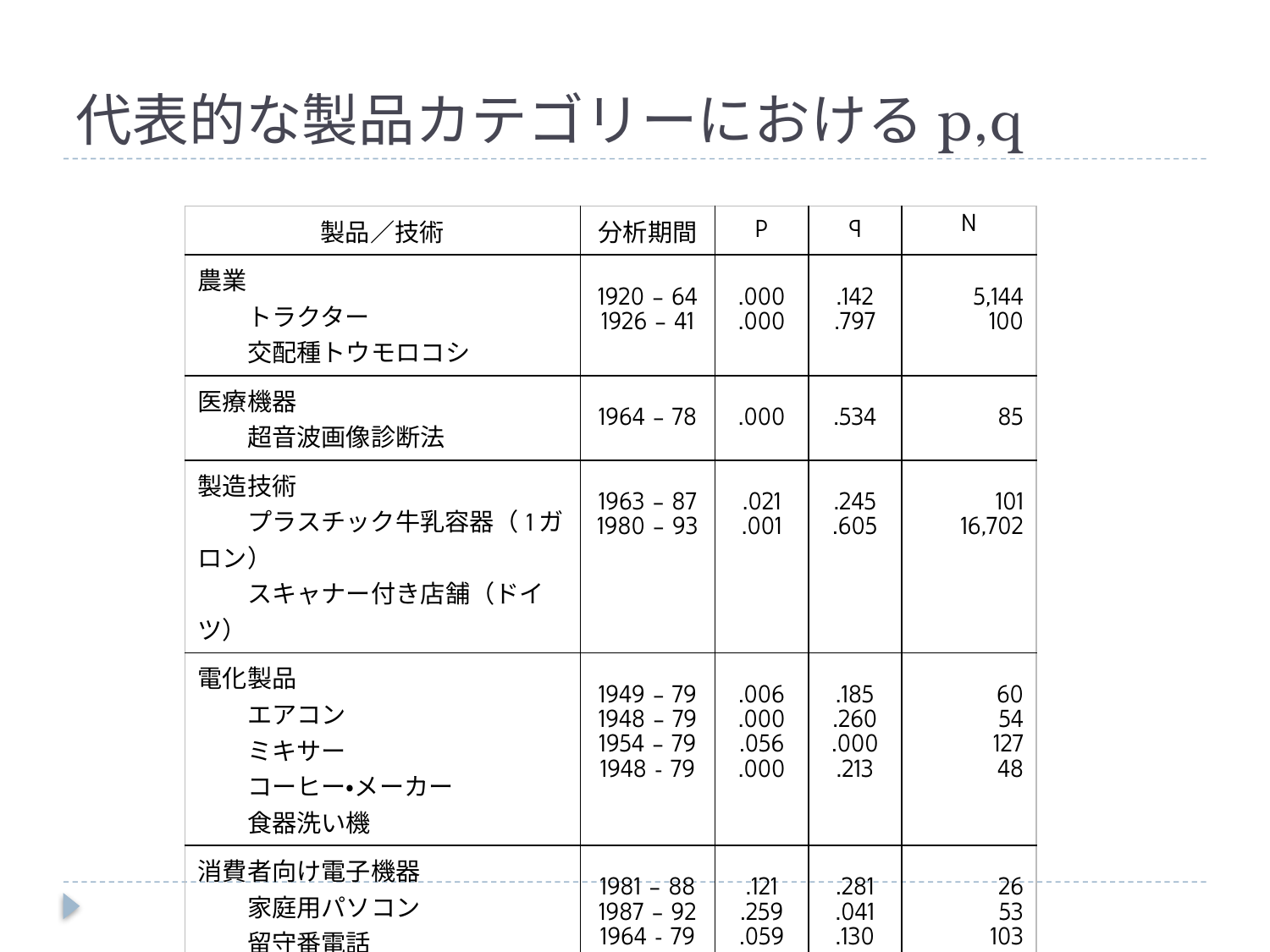

# 代表的な製品カテゴリーにおけるp,q
| 製品／技術 | 分析期間 | p | q | N |
| --- | --- | --- | --- | --- |
| 農業 　　トラクター 　　交配種トウモロコシ | 1920 – 64 1926 – 41 | .000 .000 | .142 .797 | 5,144 100 |
| 医療機器 　　超音波画像診断法 | 1964 – 78 | .000 | .534 | 85 |
| 製造技術 　　プラスチック牛乳容器（1ガロン） 　　スキャナー付き店舗（ドイツ） | 1963 – 87 1980 – 93 | .021 .001 | .245 .605 | 101 16,702 |
| 電化製品 　　エアコン 　　ミキサー 　　コーヒー・メーカー 　　食器洗い機 | 1949 – 79 1948 – 79 1954 – 79 1948 - 79 | .006 .000 .056 .000 | .185 .260 .000 .213 | 60 54 127 48 |
| 消費者向け電子機器 　　家庭用パソコン 　　留守番電話 　　カラーテレビ | 1981 – 88 1987 – 92 1964 - 79 | .121 .259 .059 | .281 .041 .130 | 26 53 103 |